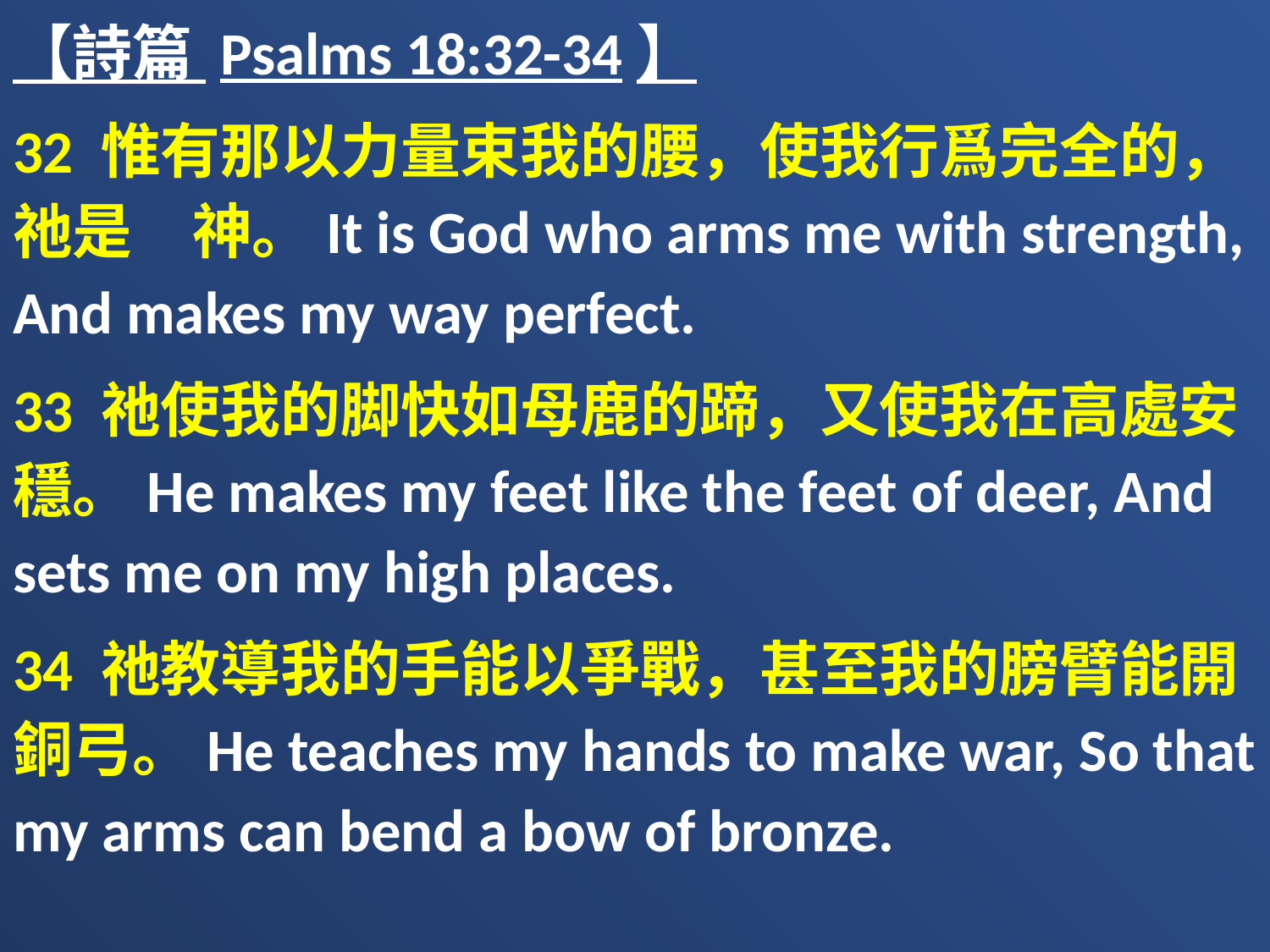

【詩篇 Psalms 18:32-34】
32 惟有那以力量束我的腰，使我行爲完全的，祂是　神。It is God who arms me with strength, And makes my way perfect.
33 祂使我的脚快如母鹿的蹄，又使我在高處安穩。He makes my feet like the feet of deer, And sets me on my high places.
34 祂教導我的手能以爭戰，甚至我的膀臂能開銅弓。He teaches my hands to make war, So that my arms can bend a bow of bronze.